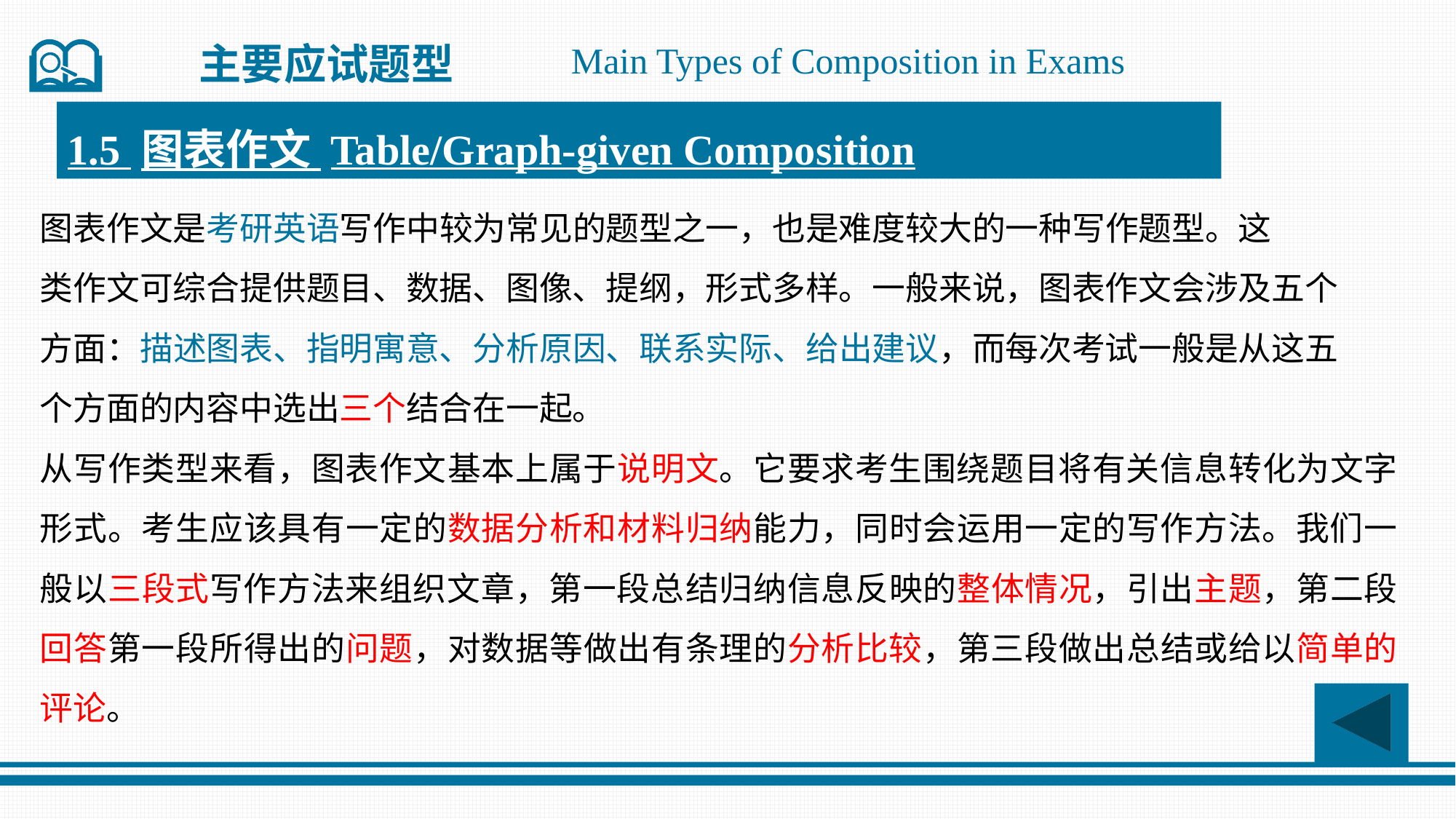

主要应试题型
Main Types of Composition in Exams
1.5 图表作文 Table/Graph-given Composition
图表作文是考研英语写作中较为常见的题型之一，也是难度较大的一种写作题型。这
类作文可综合提供题目、数据、图像、提纲，形式多样。一般来说，图表作文会涉及五个
方面：描述图表、指明寓意、分析原因、联系实际、给出建议，而每次考试一般是从这五
个方面的内容中选出三个结合在一起。
从写作类型来看，图表作文基本上属于说明文。它要求考生围绕题目将有关信息转化为文字形式。考生应该具有一定的数据分析和材料归纳能力，同时会运用一定的写作方法。我们一般以三段式写作方法来组织文章，第一段总结归纳信息反映的整体情况，引出主题，第二段回答第一段所得出的问题，对数据等做出有条理的分析比较，第三段做出总结或给以简单的评论。